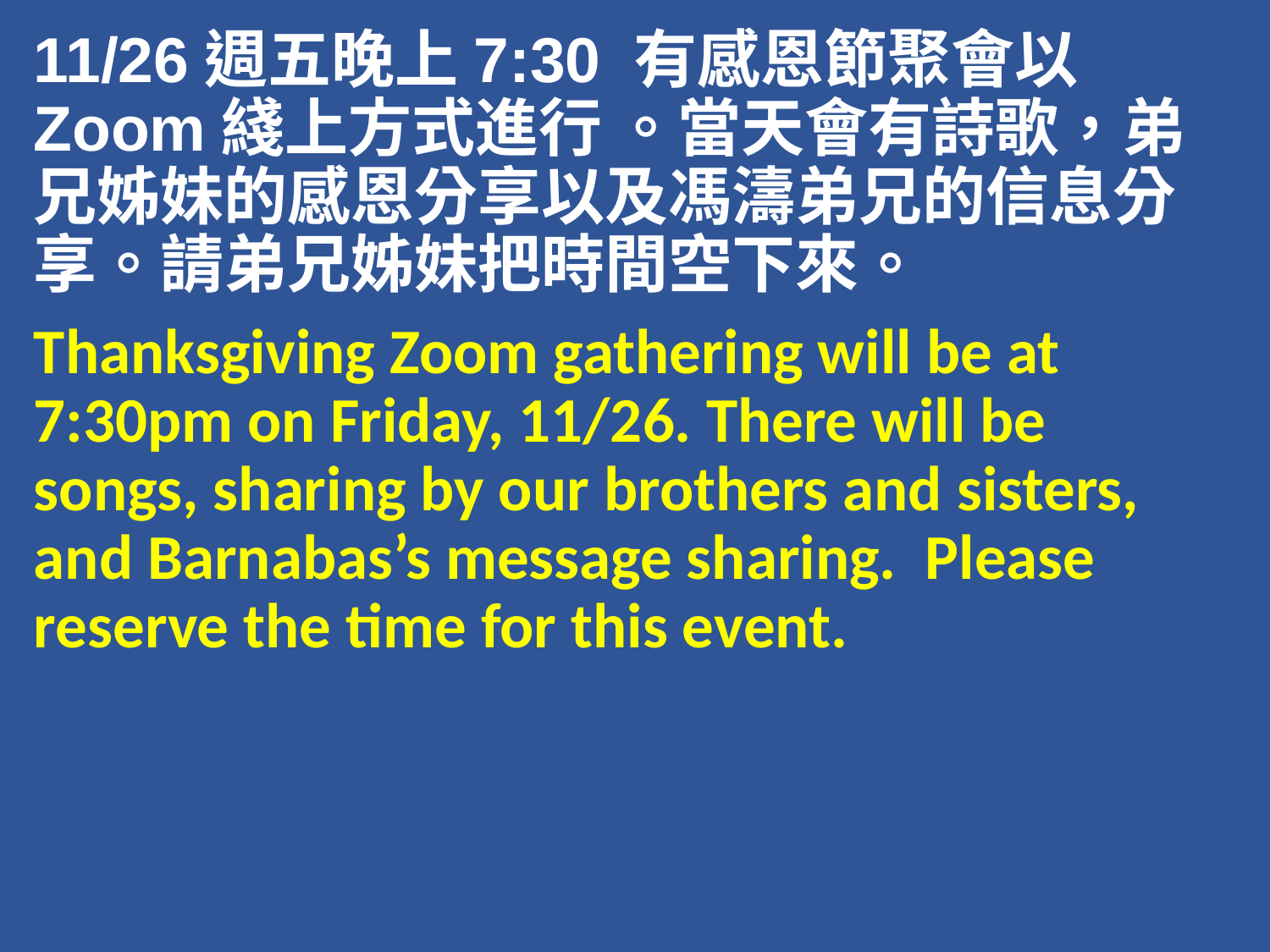

11/26週五晚上7:30 有感恩節聚會以Zoom綫上方式進行 。當天會有詩歌，弟兄姊妹的感恩分享以及馮濤弟兄的信息分享。請弟兄姊妹把時間空下來。
Thanksgiving Zoom gathering will be at 7:30pm on Friday, 11/26. There will be songs, sharing by our brothers and sisters, and Barnabas’s message sharing.  Please reserve the time for this event.